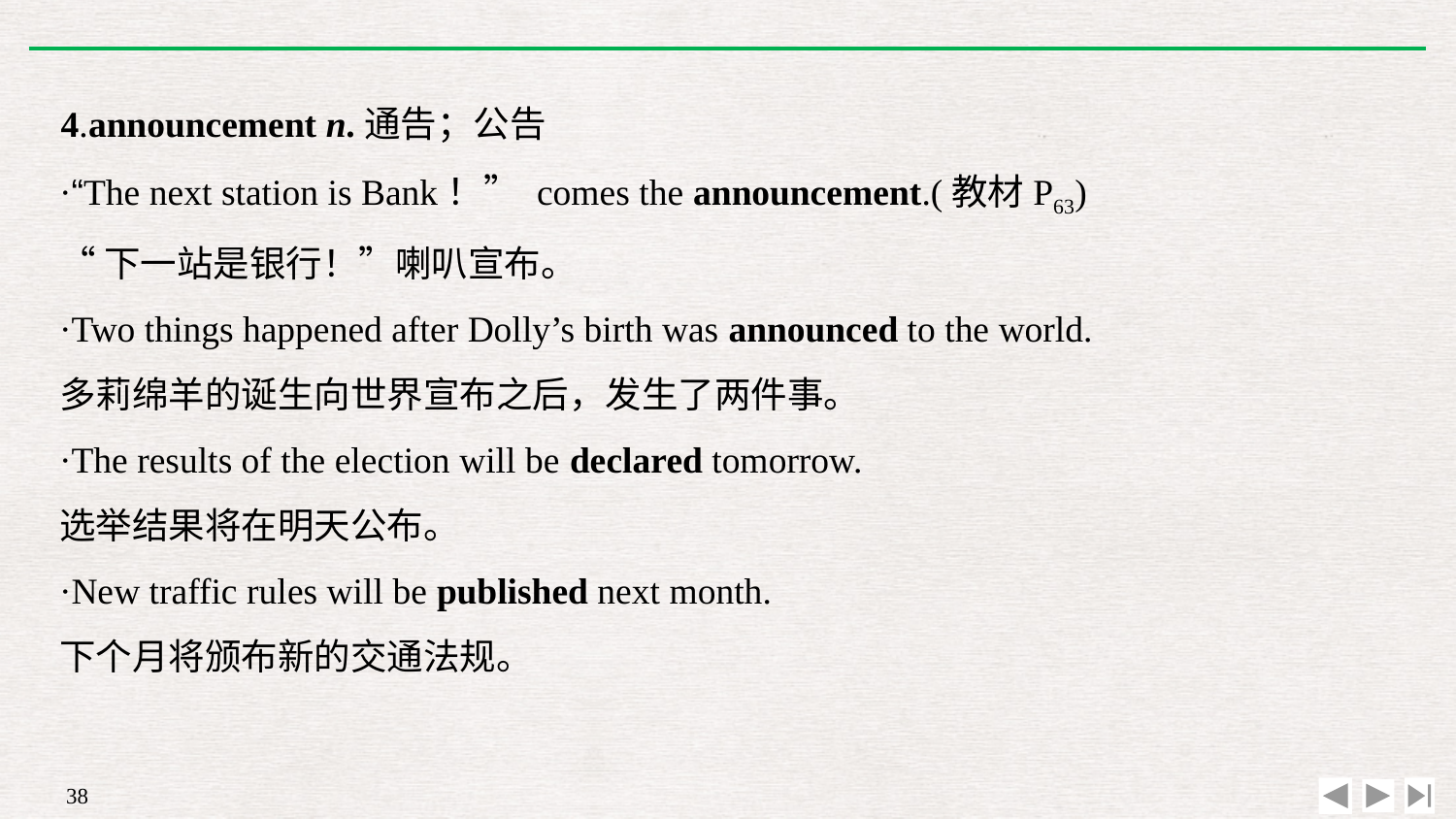

4.announcement n.通告；公告
·“The next station is Bank！” comes the announcement.(教材P63)
“下一站是银行！”喇叭宣布。
·Two things happened after Dolly’s birth was announced to the world.
多莉绵羊的诞生向世界宣布之后，发生了两件事。
·The results of the election will be declared tomorrow.
选举结果将在明天公布。
·New traffic rules will be published next month.
下个月将颁布新的交通法规。